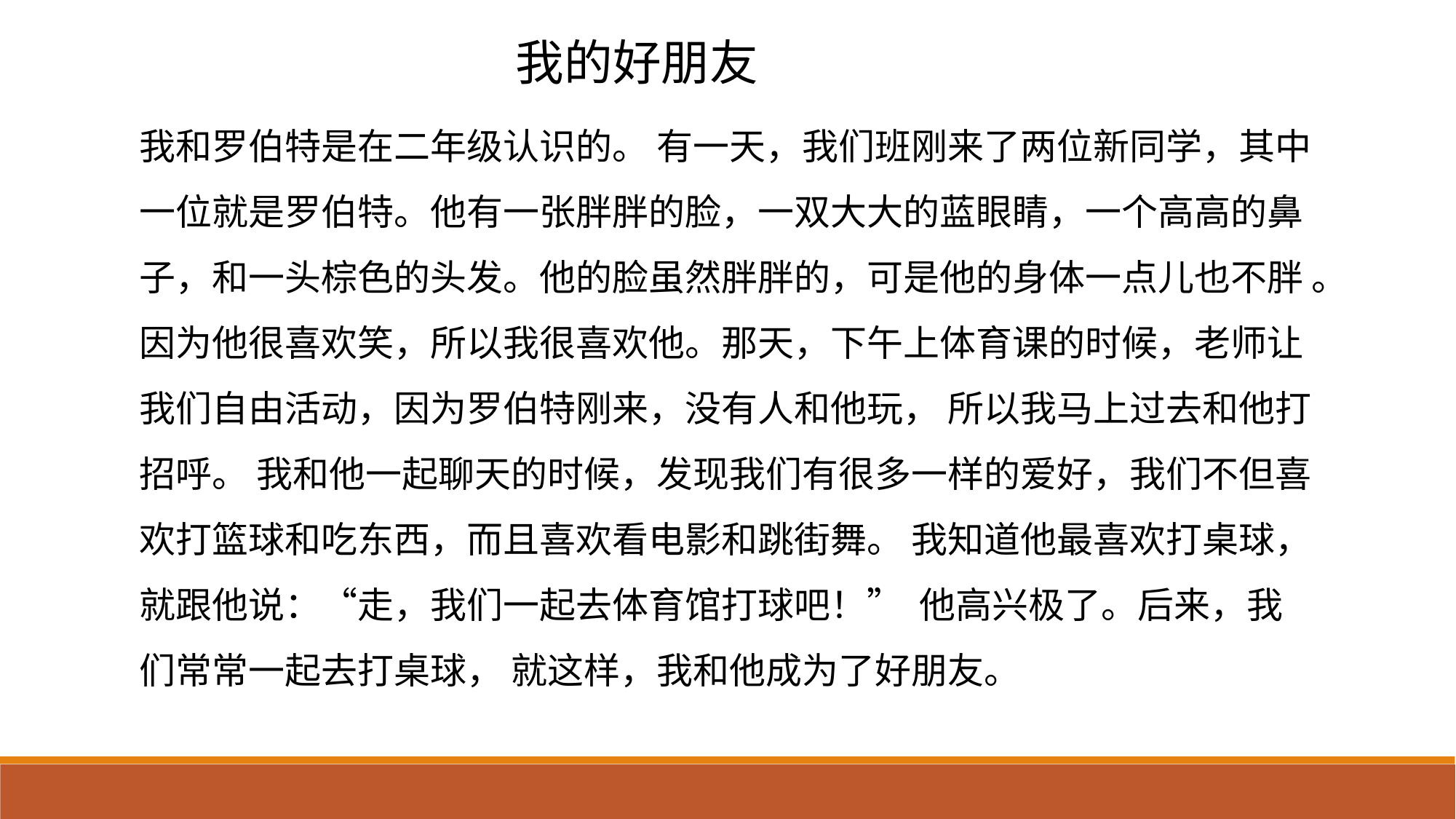

我的好朋友
我和罗伯特是在二年级认识的。 有一天，我们班刚来了两位新同学，其中一位就是罗伯特。他有一张胖胖的脸，一双大大的蓝眼睛，一个高高的鼻子，和一头棕色的头发。他的脸虽然胖胖的，可是他的身体一点儿也不胖 。因为他很喜欢笑，所以我很喜欢他。那天，下午上体育课的时候，老师让我们自由活动，因为罗伯特刚来，没有人和他玩， 所以我马上过去和他打招呼。 我和他一起聊天的时候，发现我们有很多一样的爱好，我们不但喜欢打篮球和吃东西，而且喜欢看电影和跳街舞。 我知道他最喜欢打桌球，就跟他说：“走，我们一起去体育馆打球吧！”  他高兴极了。后来，我们常常一起去打桌球， 就这样，我和他成为了好朋友。